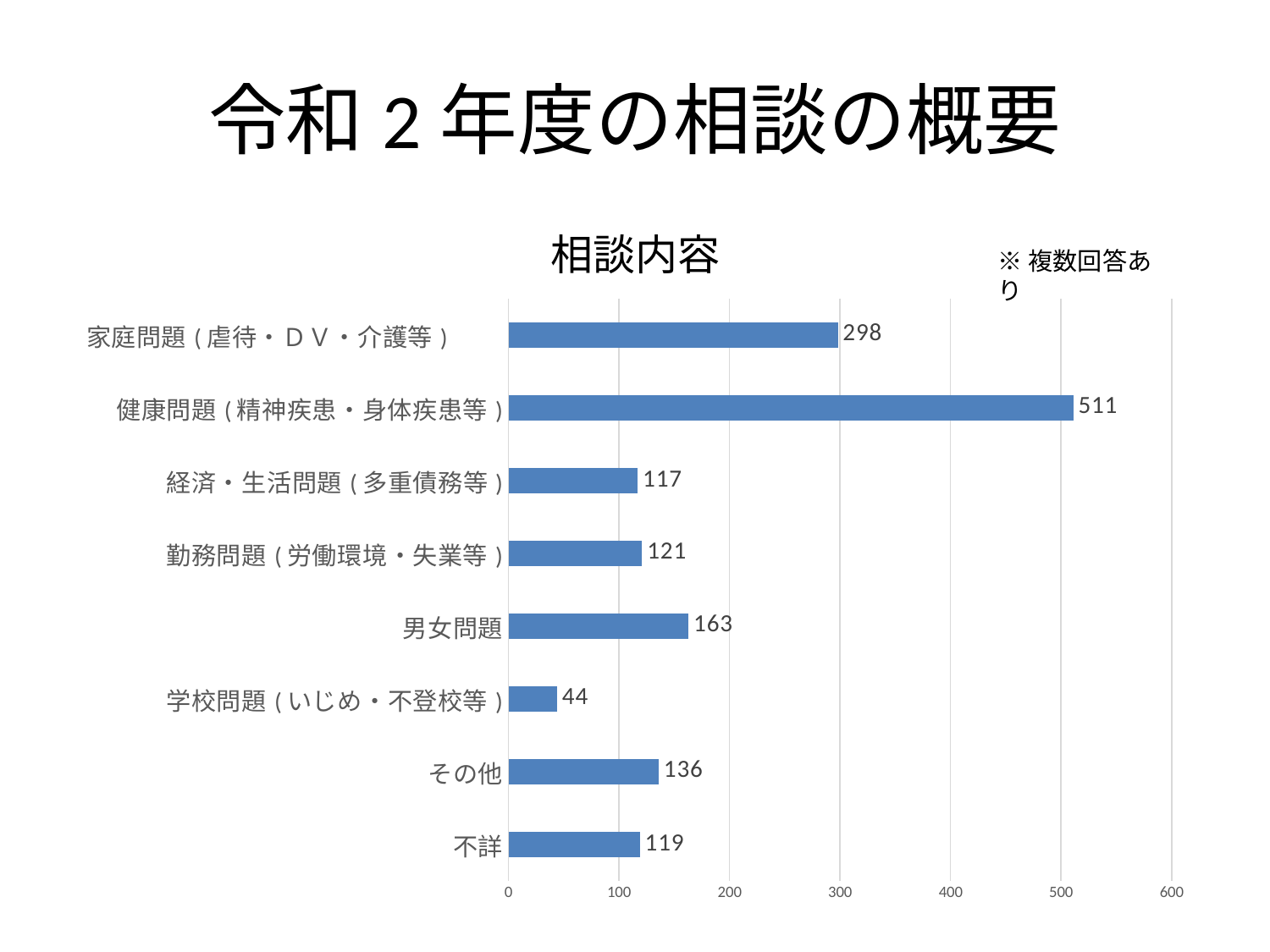

# 令和2年度の相談の概要
相談内容
※複数回答あり

### Chart

| Category |  |
|---|---|
| 不詳 | 119.0 |
| その他 | 136.0 |
| 学校問題(いじめ・不登校等) | 44.0 |
| 男女問題 | 163.0 |
| 勤務問題(労働環境・失業等) | 121.0 |
| 経済・生活問題(多重債務等) | 117.0 |
| 健康問題(精神疾患・身体疾患等) | 511.0 |
| 家庭問題(虐待・ＤＶ・介護等)　　 | 298.0 |